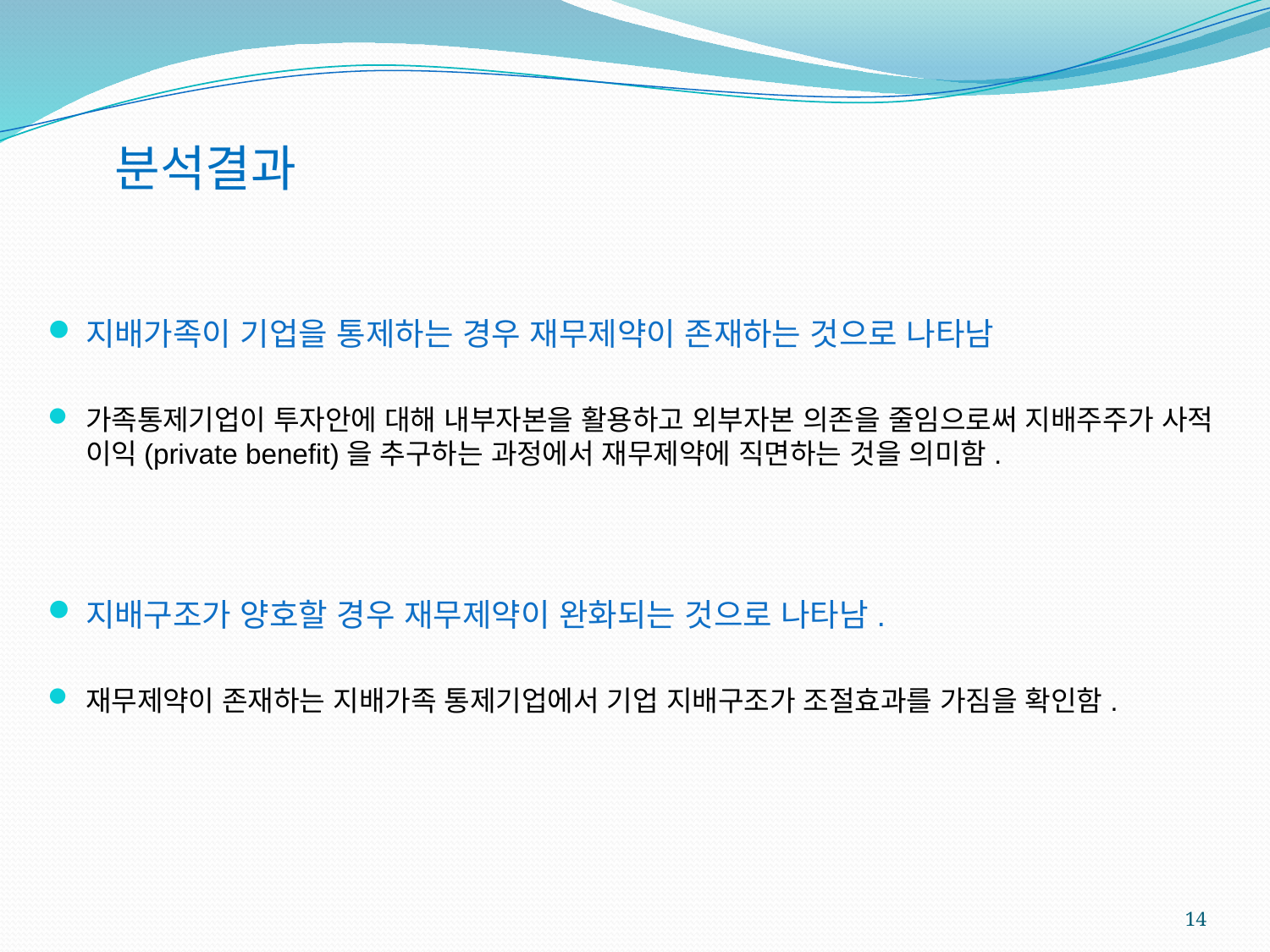

# 분석결과
지배가족이 기업을 통제하는 경우 재무제약이 존재하는 것으로 나타남

가족통제기업이 투자안에 대해 내부자본을 활용하고 외부자본 의존을 줄임으로써 지배주주가 사적 이익(private benefit)을 추구하는 과정에서 재무제약에 직면하는 것을 의미함.

지배구조가 양호할 경우 재무제약이 완화되는 것으로 나타남.

재무제약이 존재하는 지배가족 통제기업에서 기업 지배구조가 조절효과를 가짐을 확인함.
14